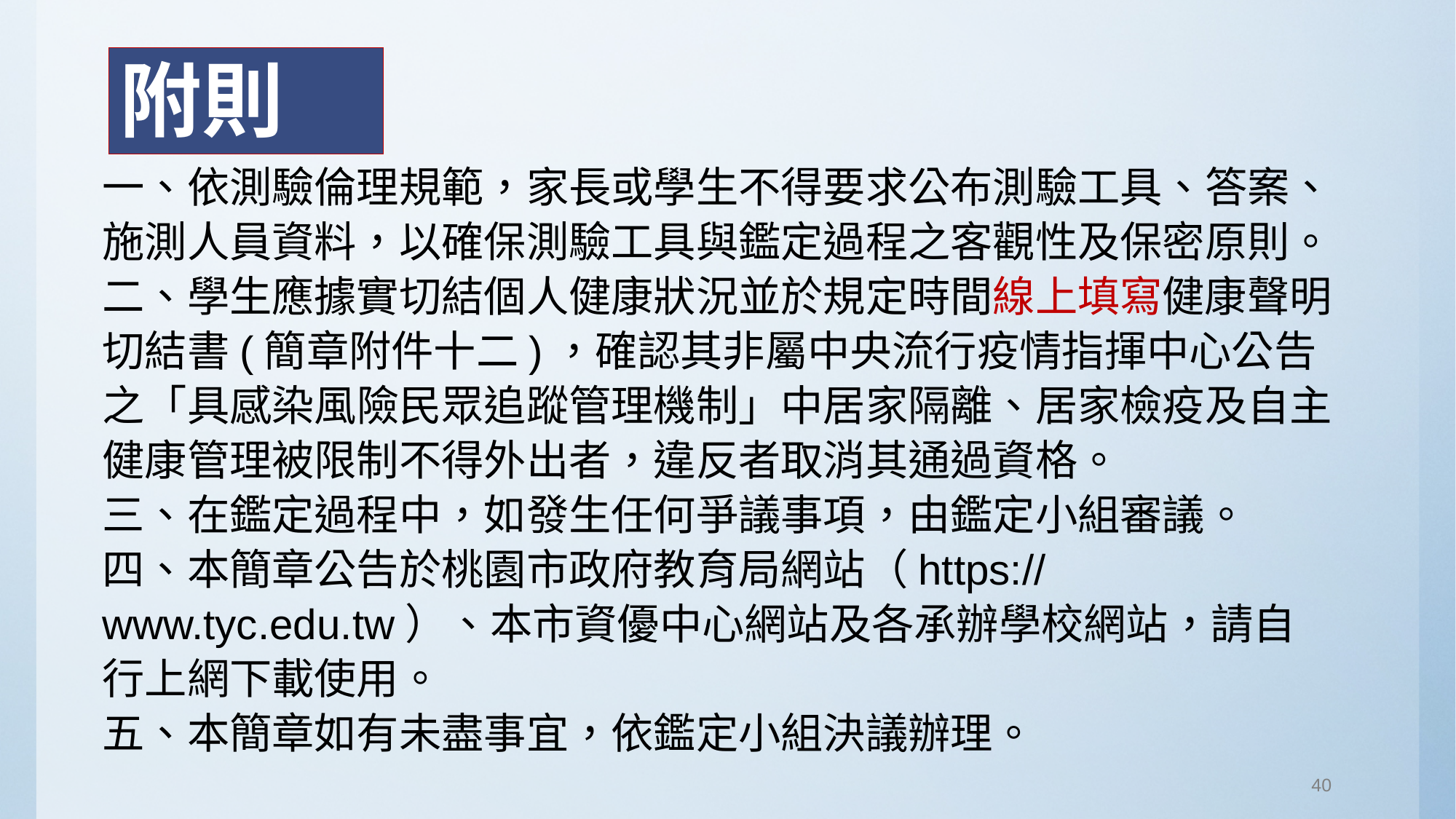

附則
一、依測驗倫理規範，家長或學生不得要求公布測驗工具、答案、施測人員資料，以確保測驗工具與鑑定過程之客觀性及保密原則。
二、學生應據實切結個人健康狀況並於規定時間線上填寫健康聲明切結書(簡章附件十二)，確認其非屬中央流行疫情指揮中心公告之「具感染風險民眾追蹤管理機制」中居家隔離、居家檢疫及自主健康管理被限制不得外出者，違反者取消其通過資格。
三、在鑑定過程中，如發生任何爭議事項，由鑑定小組審議。
四、本簡章公告於桃園市政府教育局網站（https://www.tyc.edu.tw）、本市資優中心網站及各承辦學校網站，請自行上網下載使用。
五、本簡章如有未盡事宜，依鑑定小組決議辦理。

40